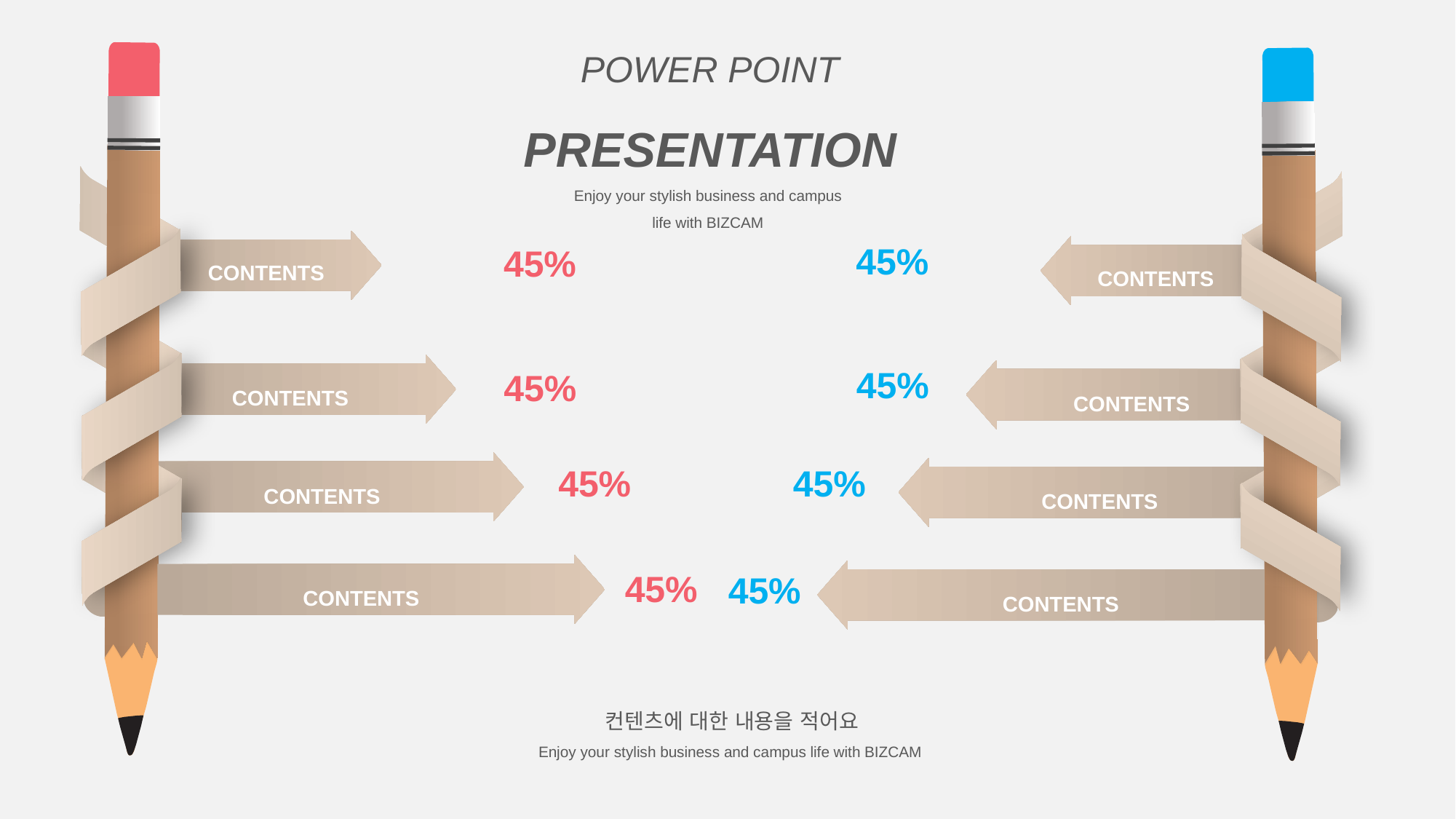

POWER POINT PRESENTATION
Enjoy your stylish business and campus
life with BIZCAM

CONTENTS

CONTENTS

CONTENTS

CONTENTS

CONTENTS

CONTENTS

CONTENTS

CONTENTS

45%
45%
45%
45%
45%
45%
45%
45%
컨텐츠에 대한 내용을 적어요
Enjoy your stylish business and campus life with BIZCAM